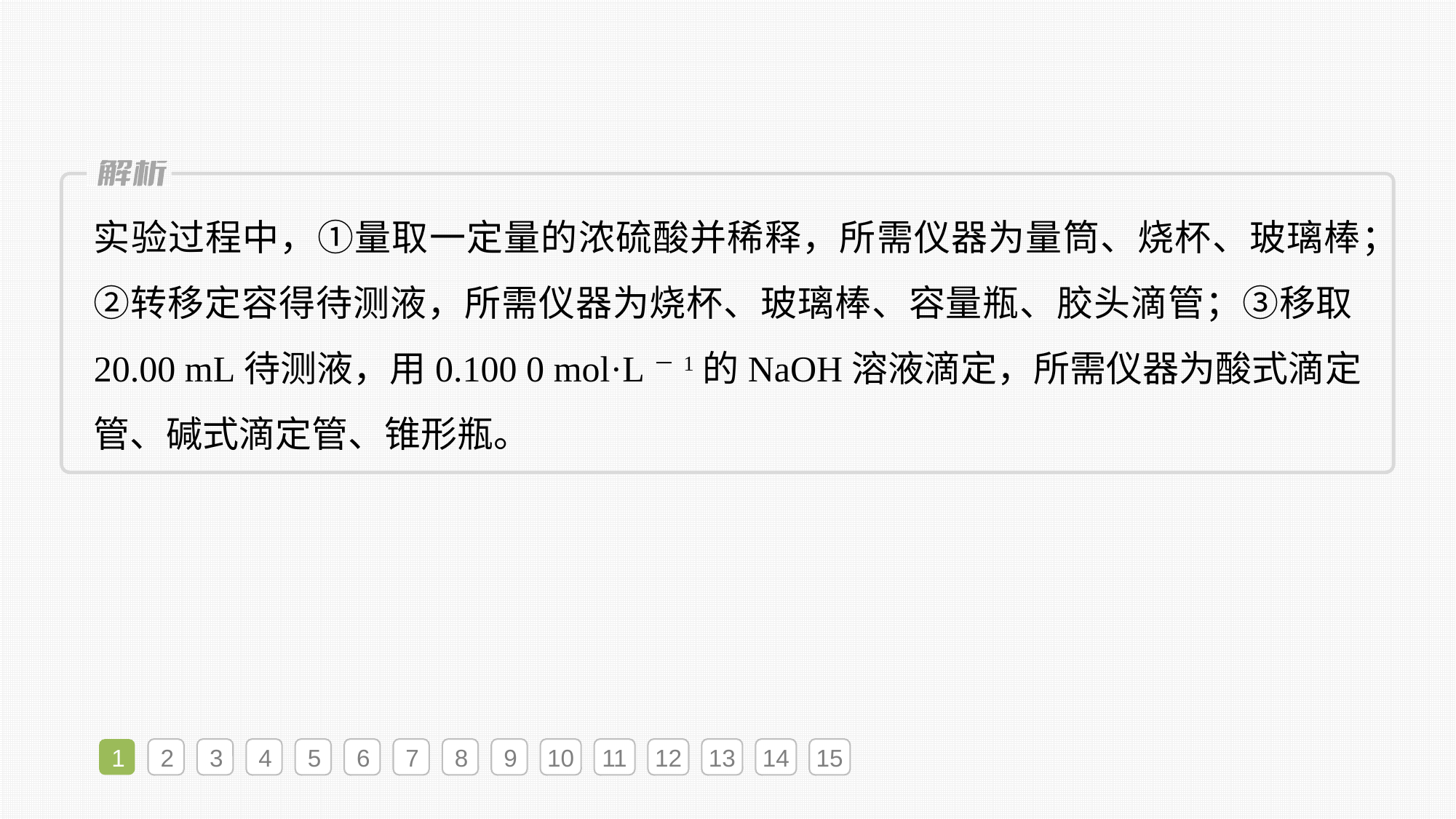

实验过程中，①量取一定量的浓硫酸并稀释，所需仪器为量筒、烧杯、玻璃棒；②转移定容得待测液，所需仪器为烧杯、玻璃棒、容量瓶、胶头滴管；③移取20.00 mL待测液，用0.100 0 mol·L－1的NaOH溶液滴定，所需仪器为酸式滴定管、碱式滴定管、锥形瓶。
1
2
3
4
5
6
7
8
9
10
11
12
13
14
15